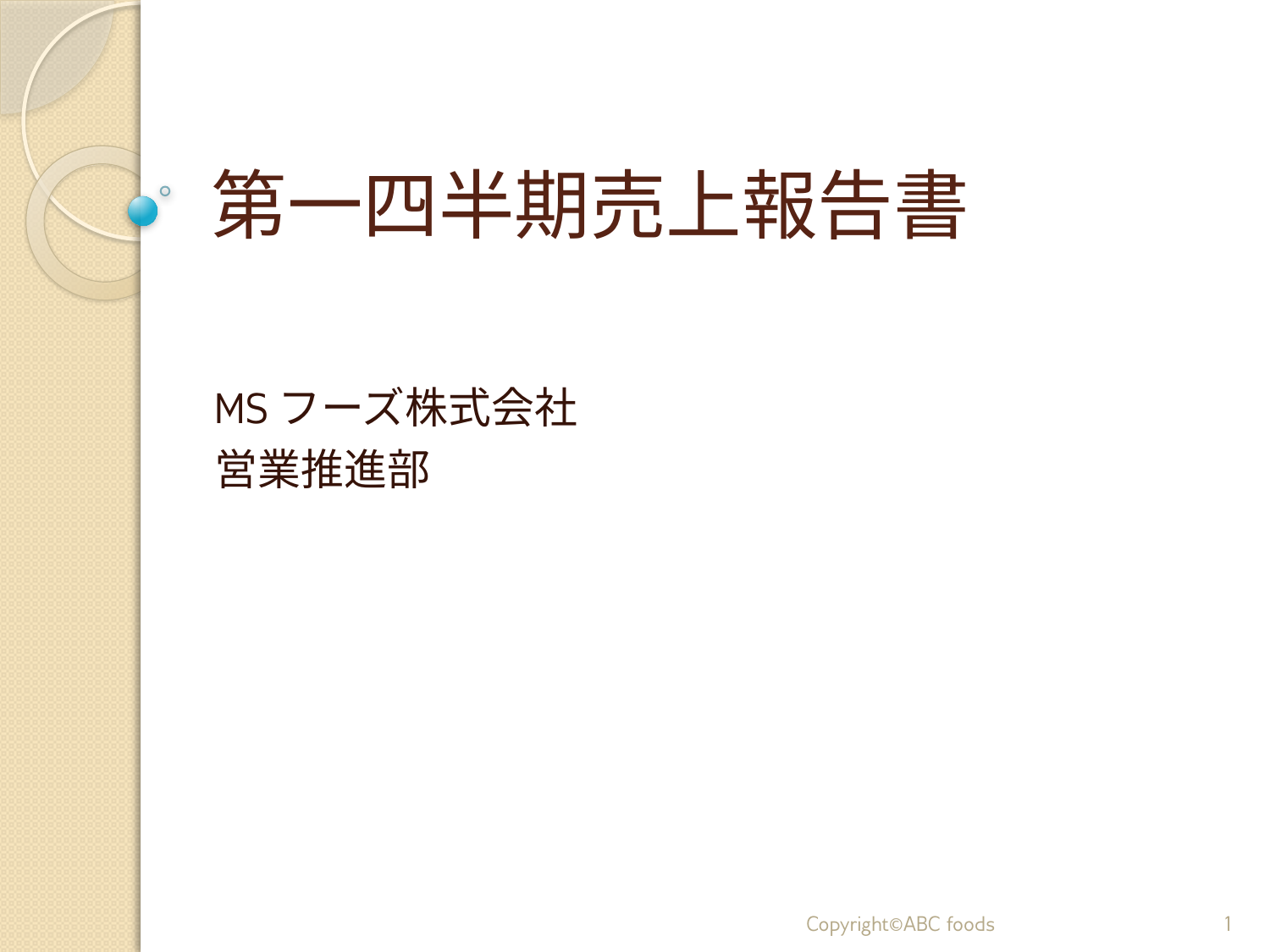

# 第一四半期売上報告書

MSフーズ株式会社
営業推進部
Copyright©ABC foods
1